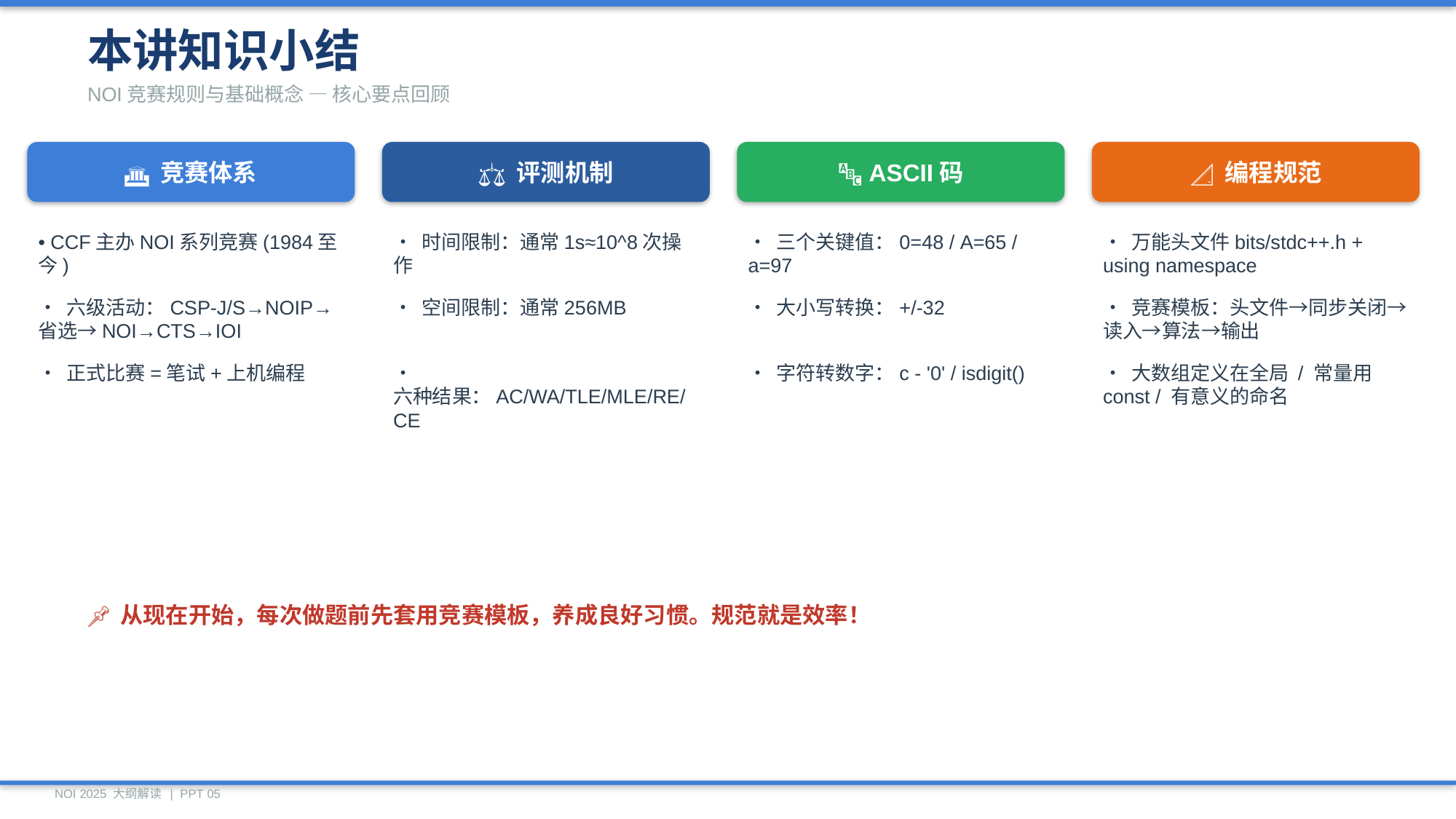

本讲知识小结
NOI竞赛规则与基础概念 — 核心要点回顾
🏛️ 竞赛体系
⚖️ 评测机制
🔤 ASCII码
📐 编程规范
• CCF主办NOI系列竞赛(1984至今)
• 时间限制：通常1s≈10^8次操作
• 三个关键值：0=48 / A=65 / a=97
• 万能头文件bits/stdc++.h + using namespace
• 六级活动：CSP-J/S→NOIP→省选→NOI→CTS→IOI
• 空间限制：通常256MB
• 大小写转换：+/-32
• 竞赛模板：头文件→同步关闭→读入→算法→输出
• 正式比赛=笔试+上机编程
• 六种结果：AC/WA/TLE/MLE/RE/CE
• 字符转数字：c - '0' / isdigit()
• 大数组定义在全局 / 常量用const / 有意义的命名
📌 从现在开始，每次做题前先套用竞赛模板，养成良好习惯。规范就是效率！

NOI 2025 大纲解读  |  PPT 05